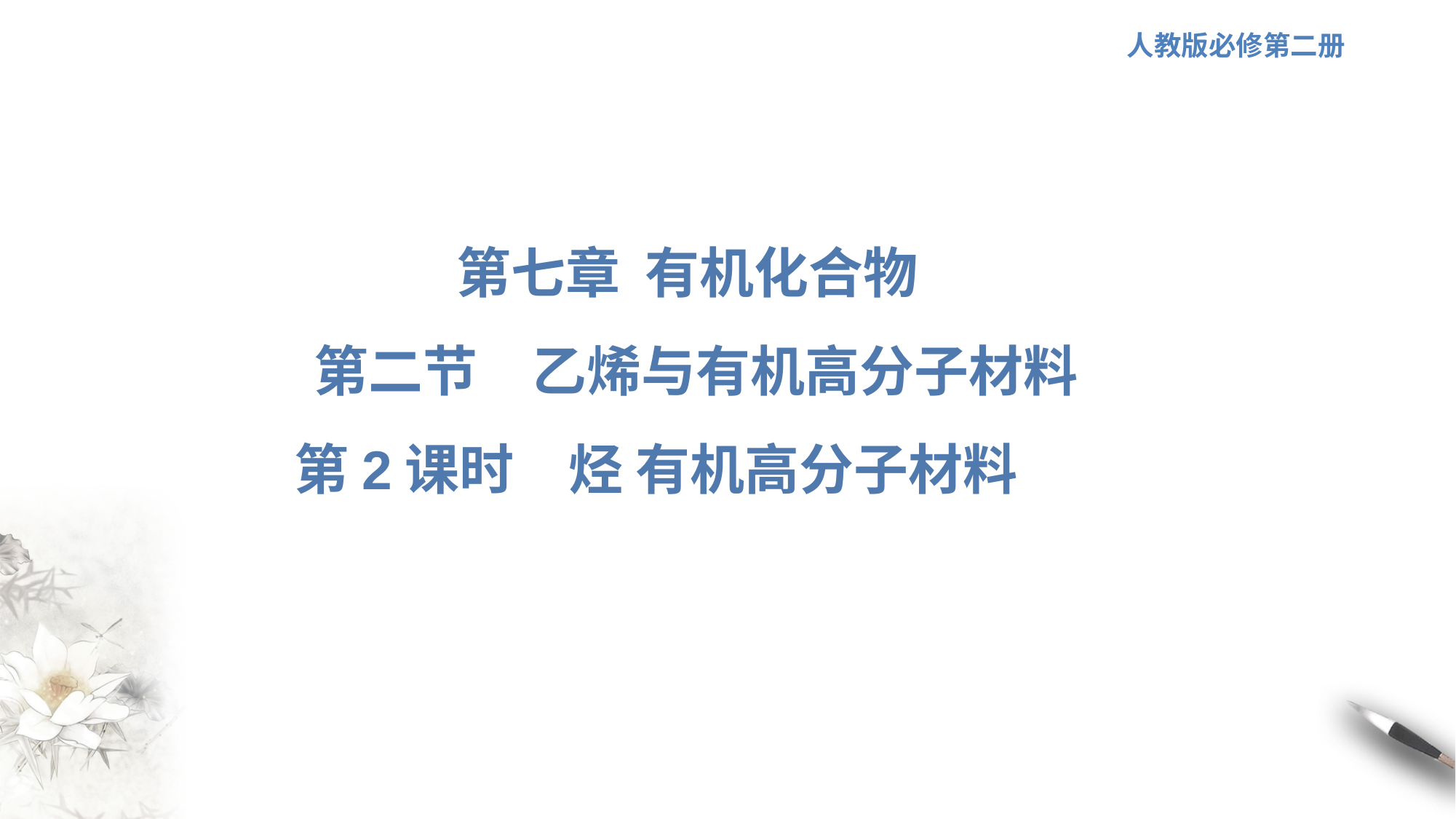

人教版必修第二册
  第七章  有机化合物
　第二节　乙烯与有机高分子材料
第2课时　烃 有机高分子材料